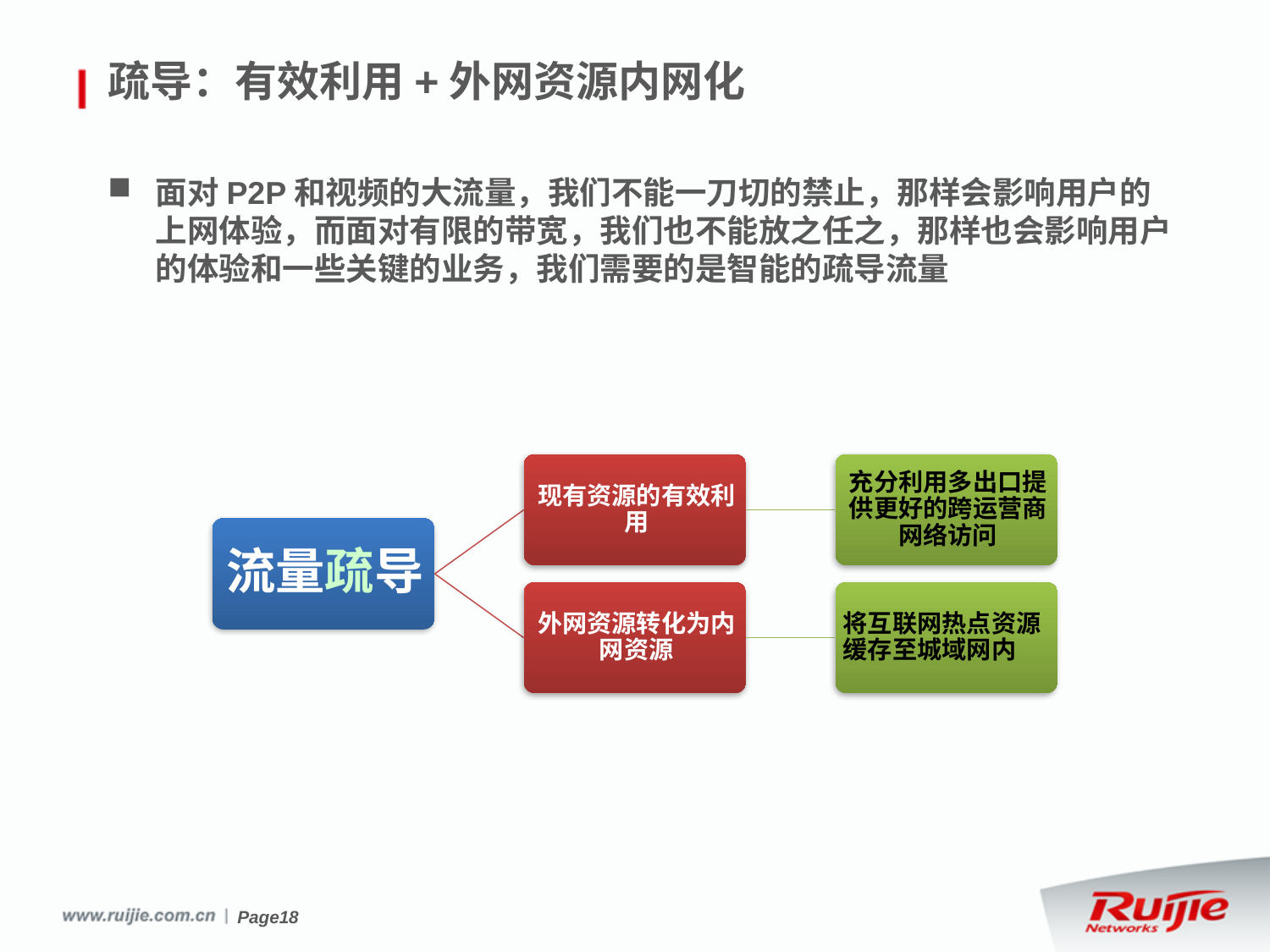

# 疏导：有效利用+外网资源内网化
面对P2P和视频的大流量，我们不能一刀切的禁止，那样会影响用户的上网体验，而面对有限的带宽，我们也不能放之任之，那样也会影响用户的体验和一些关键的业务，我们需要的是智能的疏导流量
流量疏导

现有资源的有效利用

充分利用多出口提供更好的跨运营商网络访问

外网资源转化为内网资源

将互联网热点资源缓存至城域网内